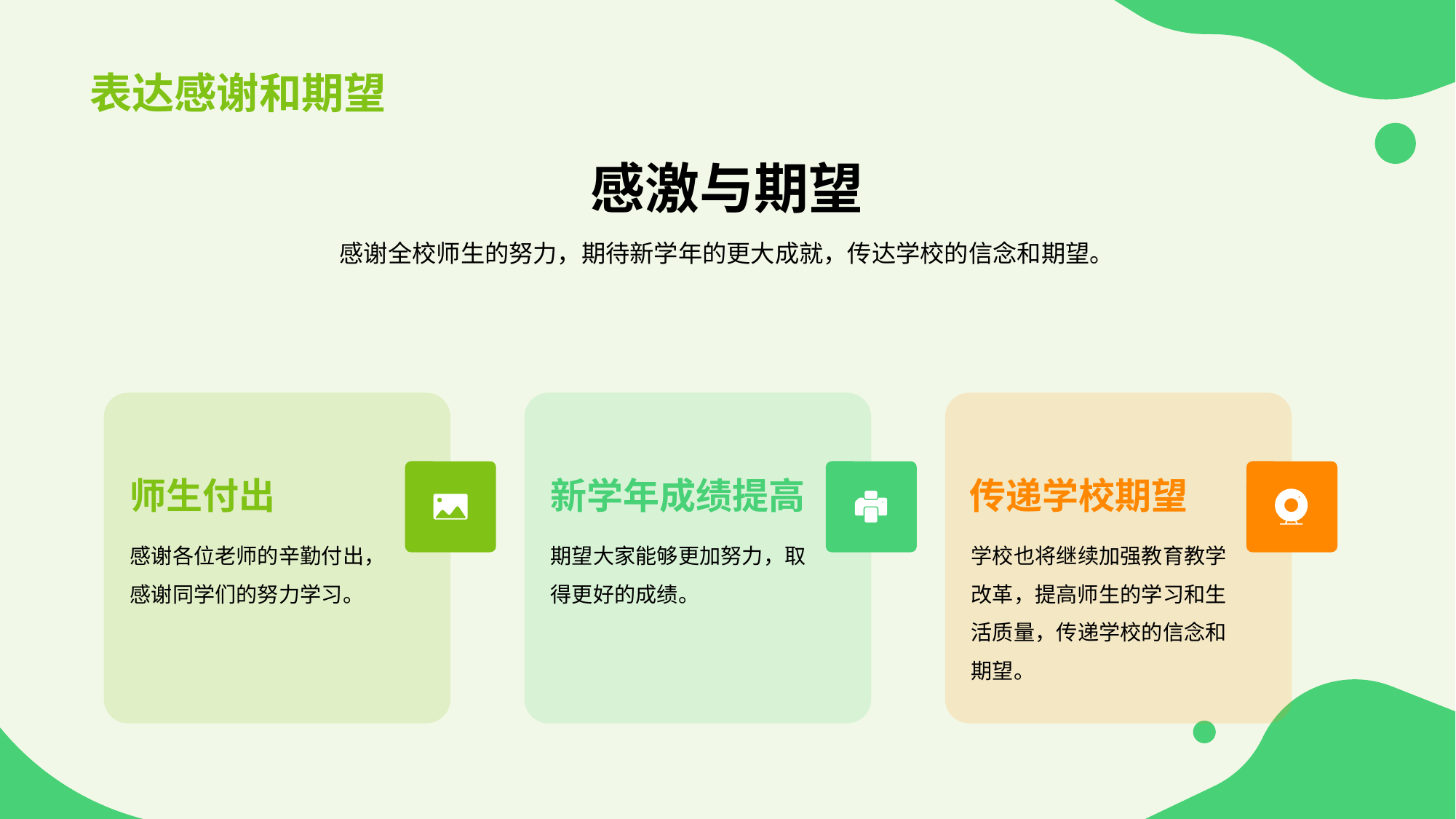

# 表达感谢和期望
感激与期望
感谢全校师生的努力，期待新学年的更大成就，传达学校的信念和期望。

师生付出

感谢各位老师的辛勤付出，感谢同学们的努力学习。

新学年成绩提高

期望大家能够更加努力，取得更好的成绩。

传递学校期望

学校也将继续加强教育教学改革，提高师生的学习和生活质量，传递学校的信念和期望。